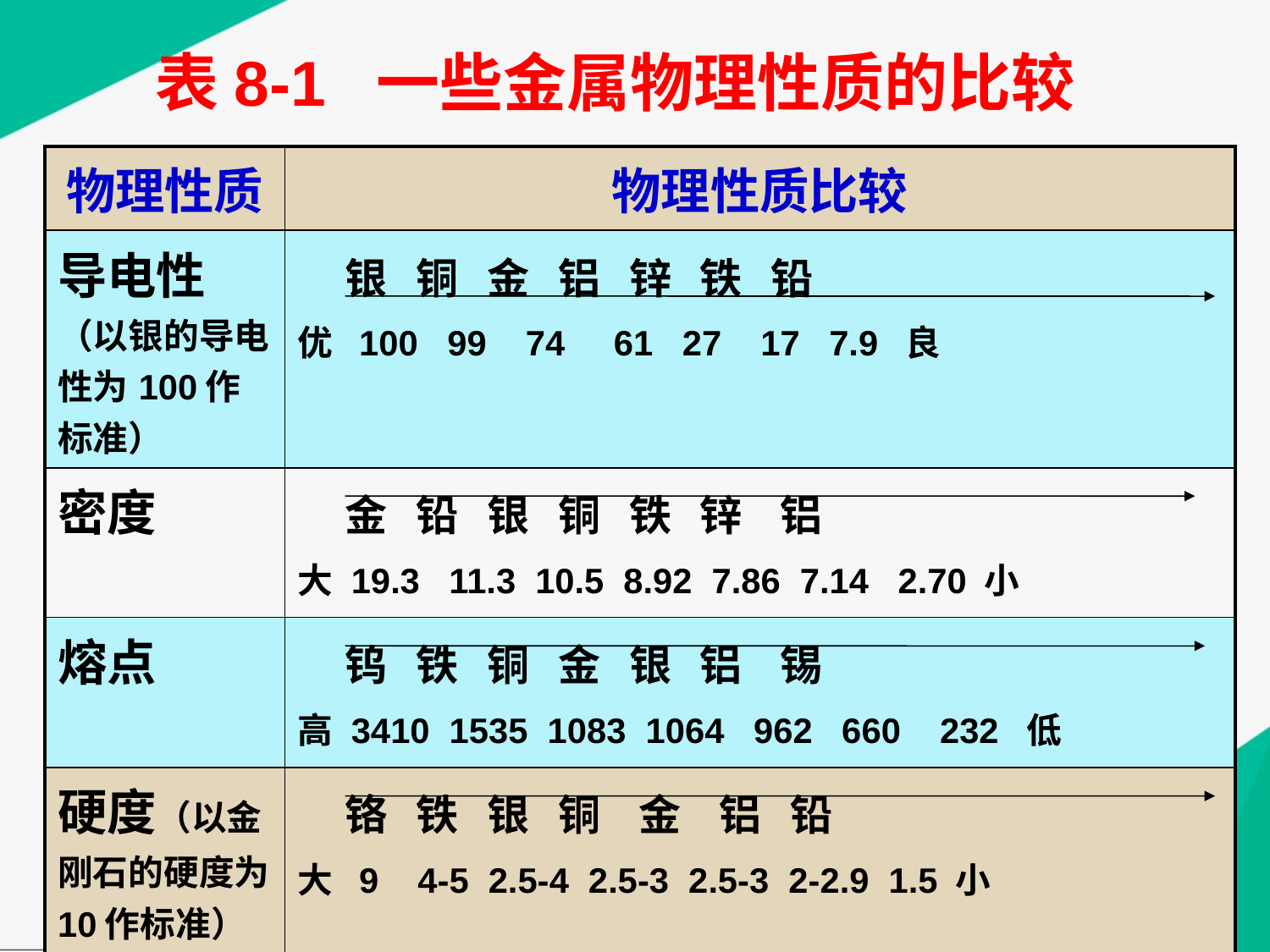

表8-1  一些金属物理性质的比较
| 物理性质 | 物理性质比较 |
| --- | --- |
| 导电性（以银的导电性为100作标准） | 银 铜 金 铝 锌 铁 铅 优 100 99 74 61 27 17 7.9 良 |
| 密度 | 金 铅 银 铜 铁 锌 铝 大 19.3 11.3 10.5 8.92 7.86 7.14 2.70 小 |
| 熔点 | 钨 铁 铜 金 银 铝 锡 高 3410 1535 1083 1064 962 660 232 低 |
| 硬度（以金刚石的硬度为10作标准） | 铬 铁 银 铜 金 铝 铅 大 9 4-5 2.5-4 2.5-3 2.5-3 2-2.9 1.5 小 |